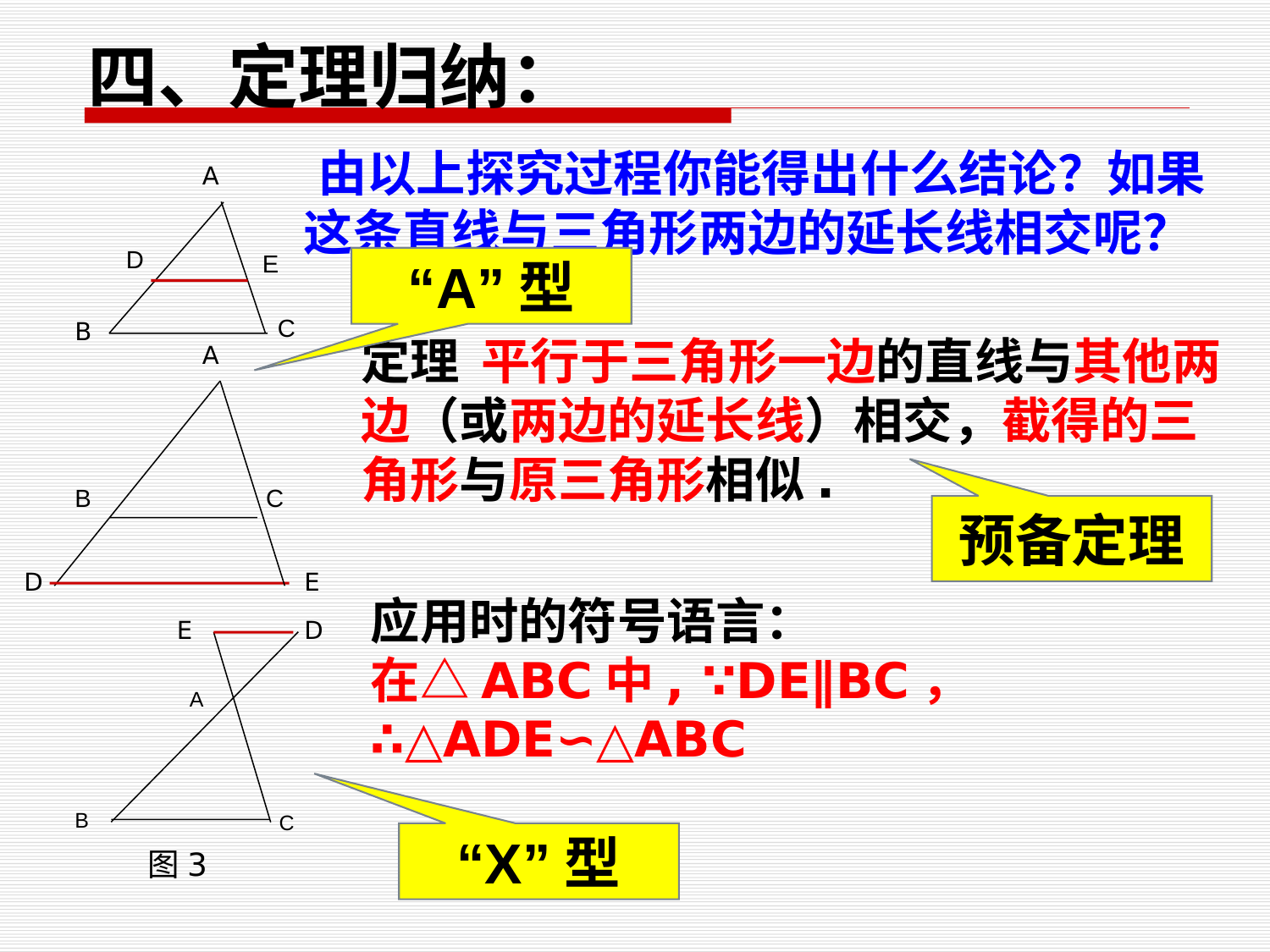

# 四、定理归纳：
      由以上探究过程你能得出什么结论？如果这条直线与三角形两边的延长线相交呢？
A

D
E

C
B

A

B
C

D
E

E
D

A
B
C

图3
“A”型
定理  平行于三角形一边的直线与其他两边（或两边的延长线）相交，截得的三角形与原三角形相似.
预备定理
应用时的符号语言：
在△ABC中, ∵DE∥BC，
∴△ADE∽△ABC
“X”型